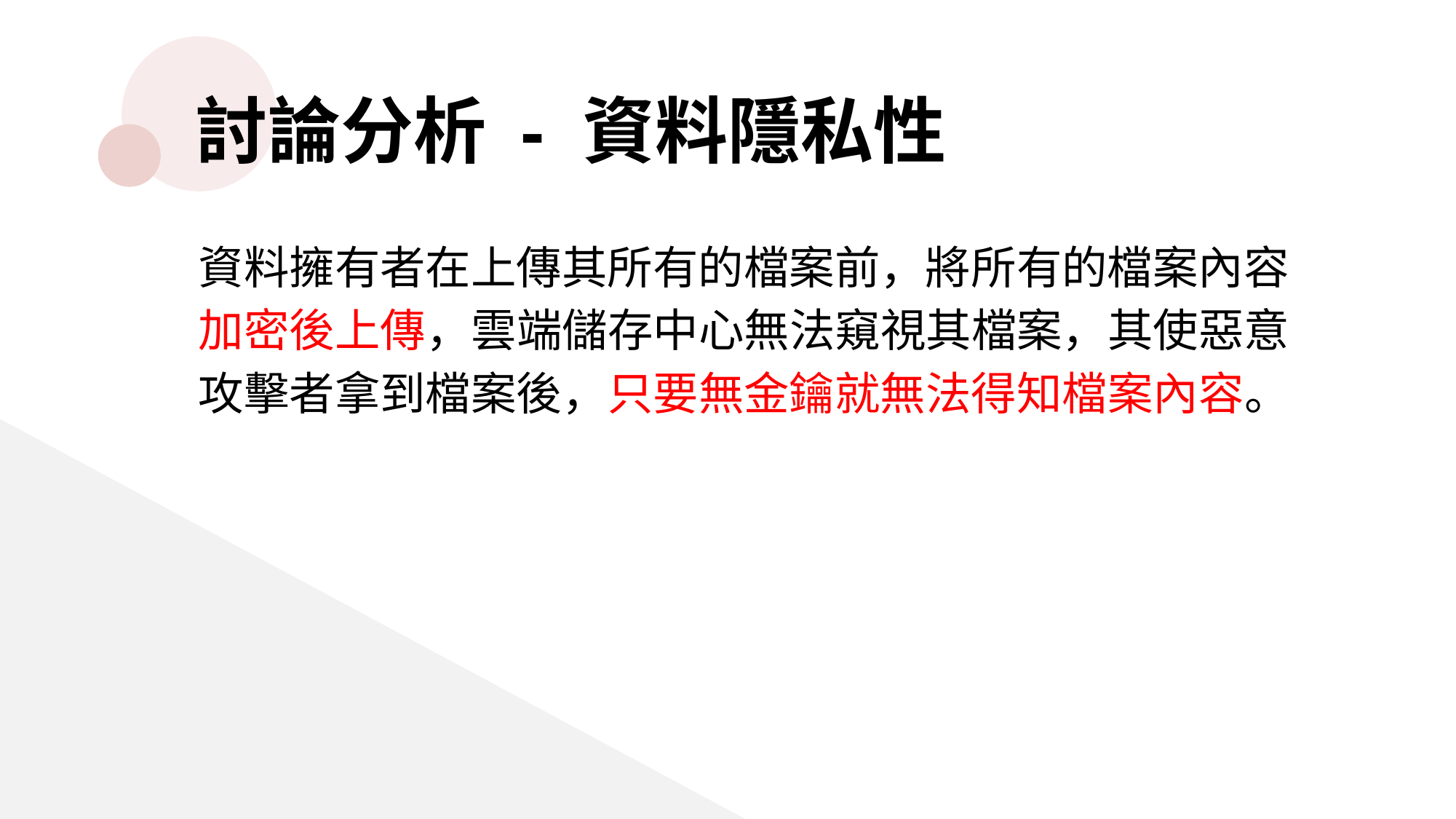

討論分析 - 資料隱私性

資料擁有者在上傳其所有的檔案前，將所有的檔案內容加密後上傳，雲端儲存中心無法窺視其檔案，其使惡意攻擊者拿到檔案後，只要無金鑰就無法得知檔案內容。